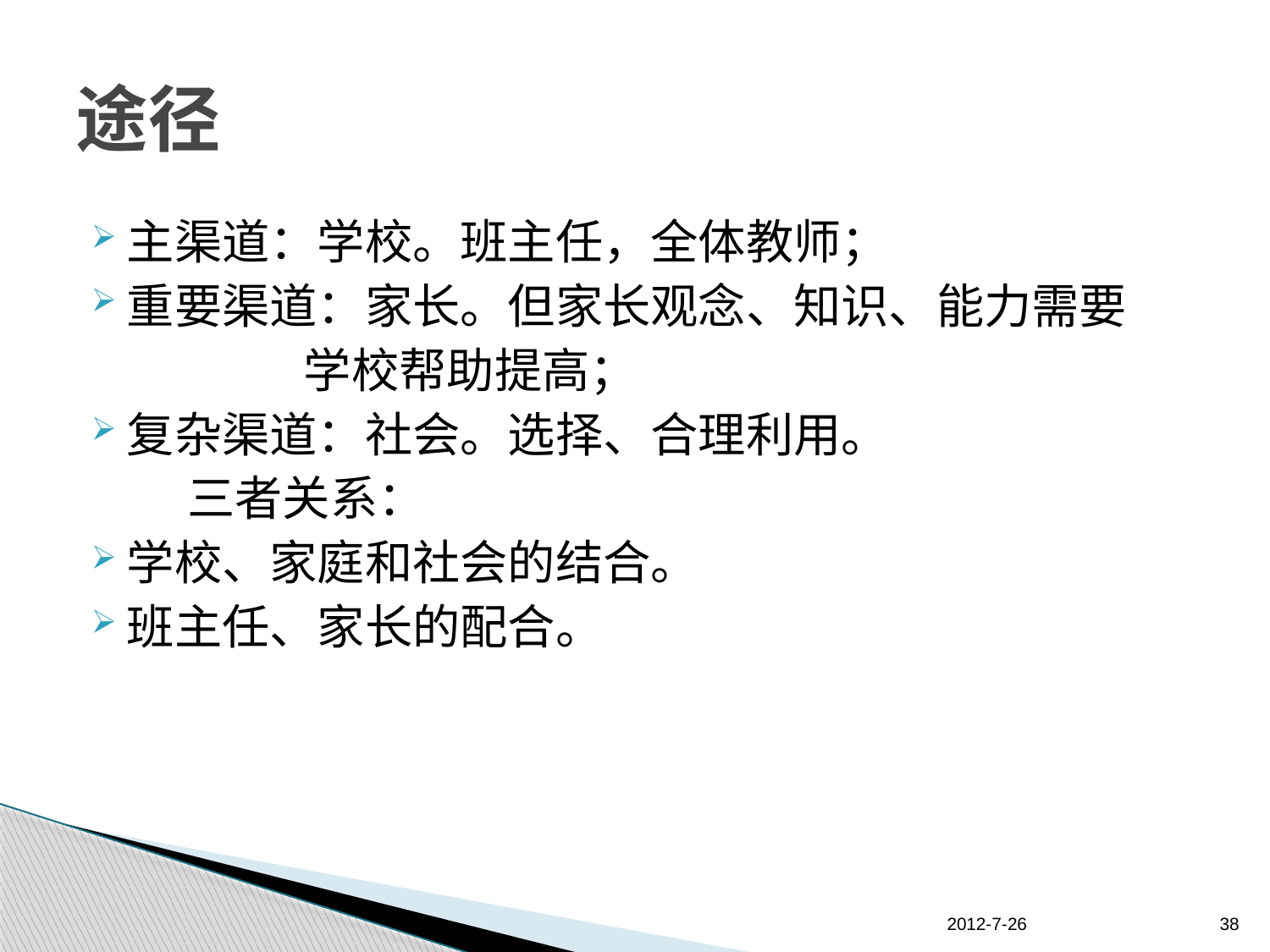

# 途径
主渠道：学校。班主任，全体教师；
重要渠道：家长。但家长观念、知识、能力需要
                   学校帮助提高；
复杂渠道：社会。选择、合理利用。
        三者关系：
学校、家庭和社会的结合。
班主任、家长的配合。

2012-7-26
38